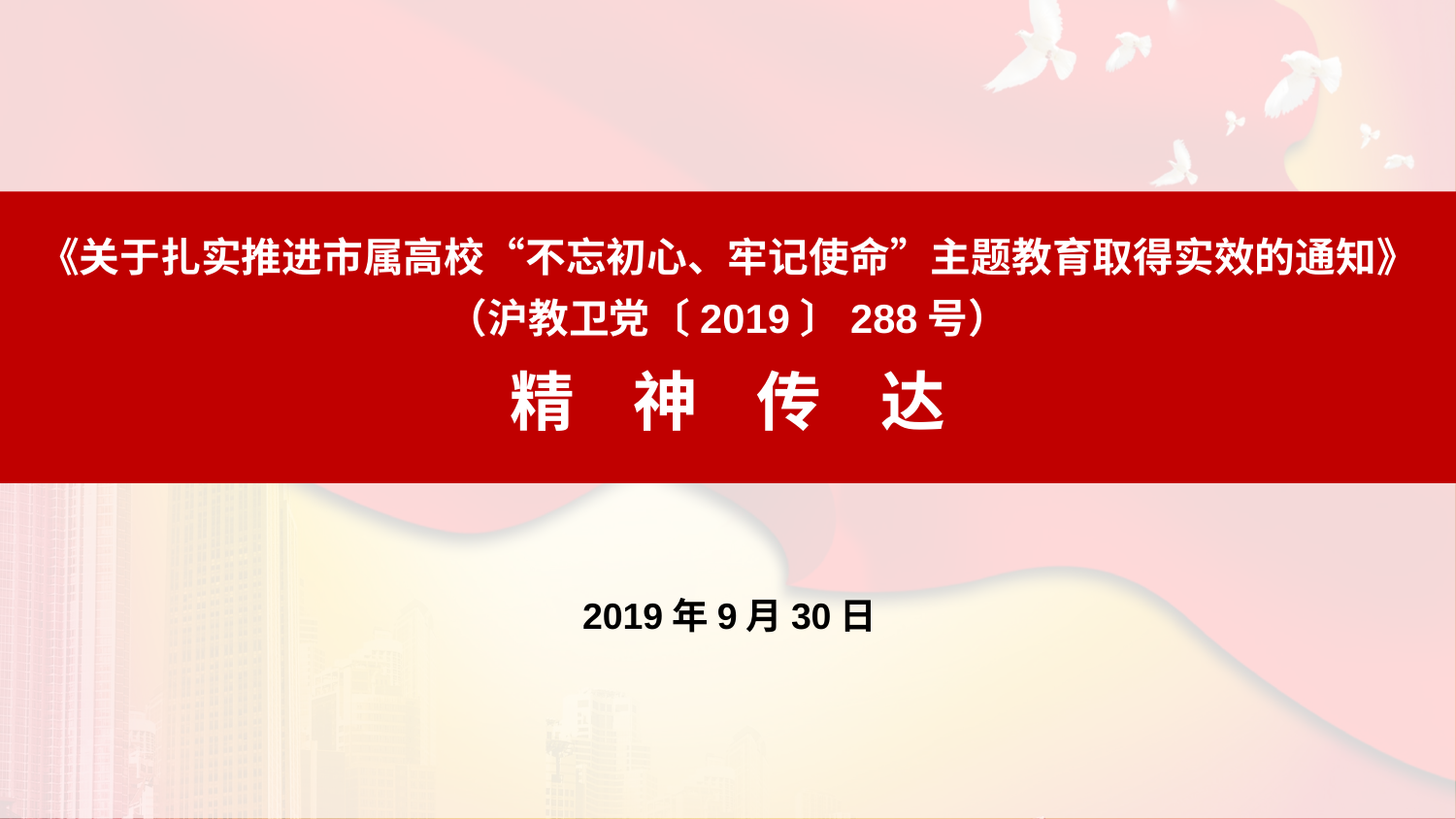

《关于扎实推进市属高校“不忘初心、牢记使命”主题教育取得实效的通知》（沪教卫党〔2019〕288号）
精    神    传    达
2019年9月30日